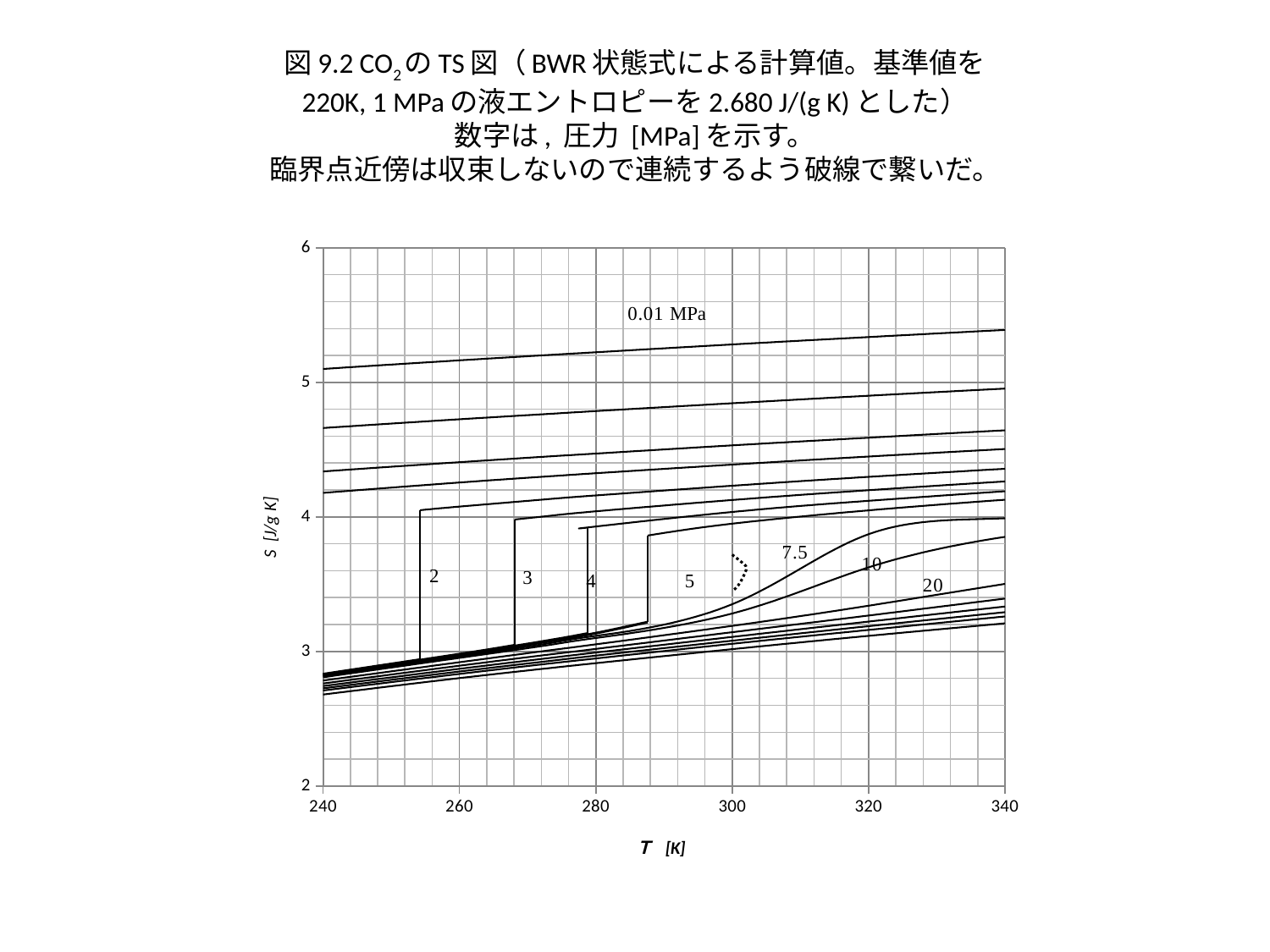

# 図9.2 CO2のTS図（BWR状態式による計算値。基準値を 220K, 1 MPaの液エントロピーを2.680 J/(g K)とした） 数字は, 圧力 [MPa]を示す。 臨界点近傍は収束しないので連続するよう破線で繋いだ。

### Chart

| Category |  |  |  |  |  |  |  |  |  |  |  |  |  |  |  |  |  |  |  |  |  |  |  |  |  |  |  |  |  |
|---|---|---|---|---|---|---|---|---|---|---|---|---|---|---|---|---|---|---|---|---|---|---|---|---|---|---|---|---|---|